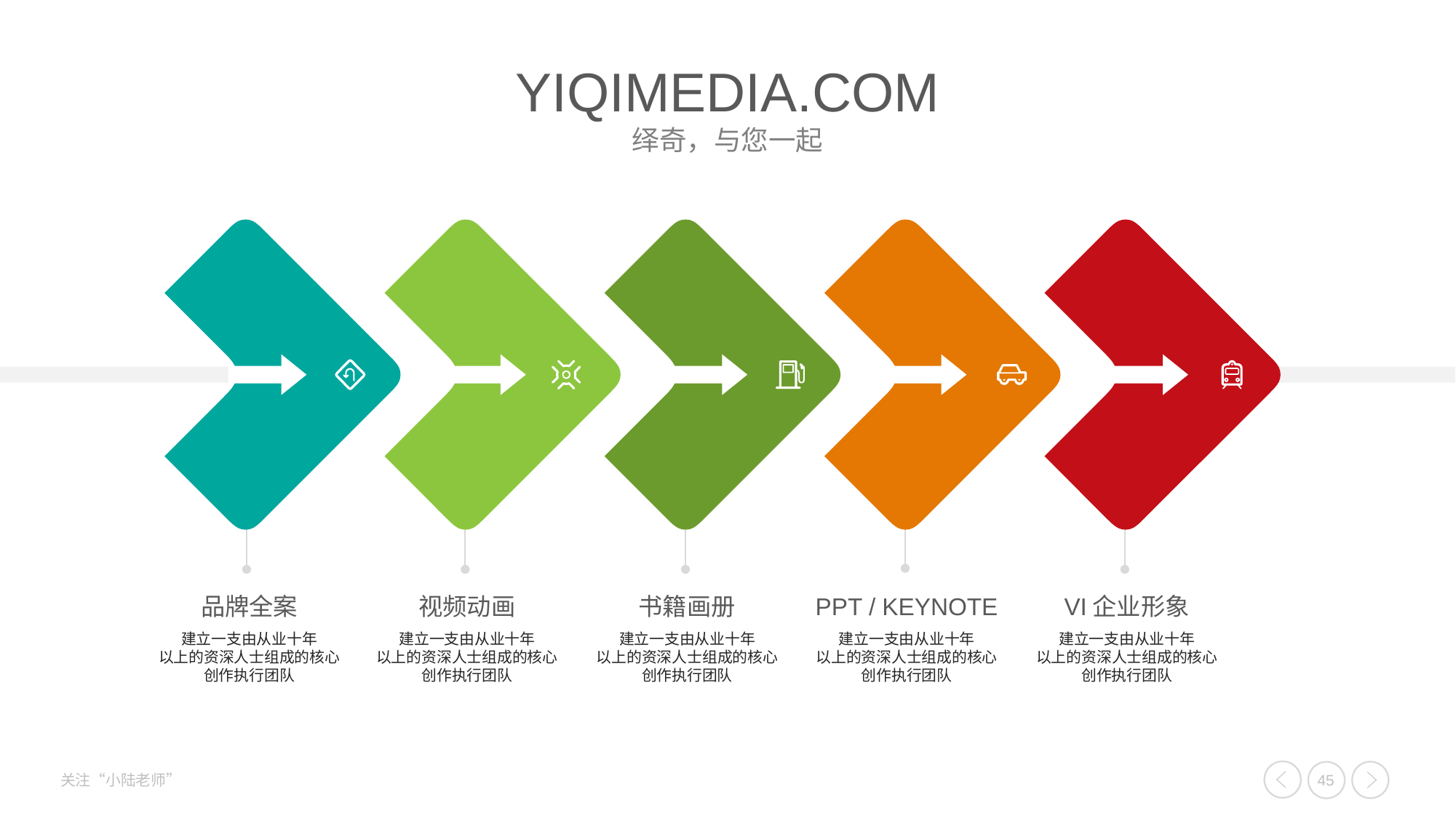

品牌全案
建立一支由从业十年
以上的资深人士组成的核心
创作执行团队
视频动画
建立一支由从业十年
以上的资深人士组成的核心
创作执行团队
书籍画册
建立一支由从业十年
以上的资深人士组成的核心
创作执行团队
PPT / KEYNOTE
建立一支由从业十年
以上的资深人士组成的核心
创作执行团队
VI企业形象
建立一支由从业十年
以上的资深人士组成的核心
创作执行团队